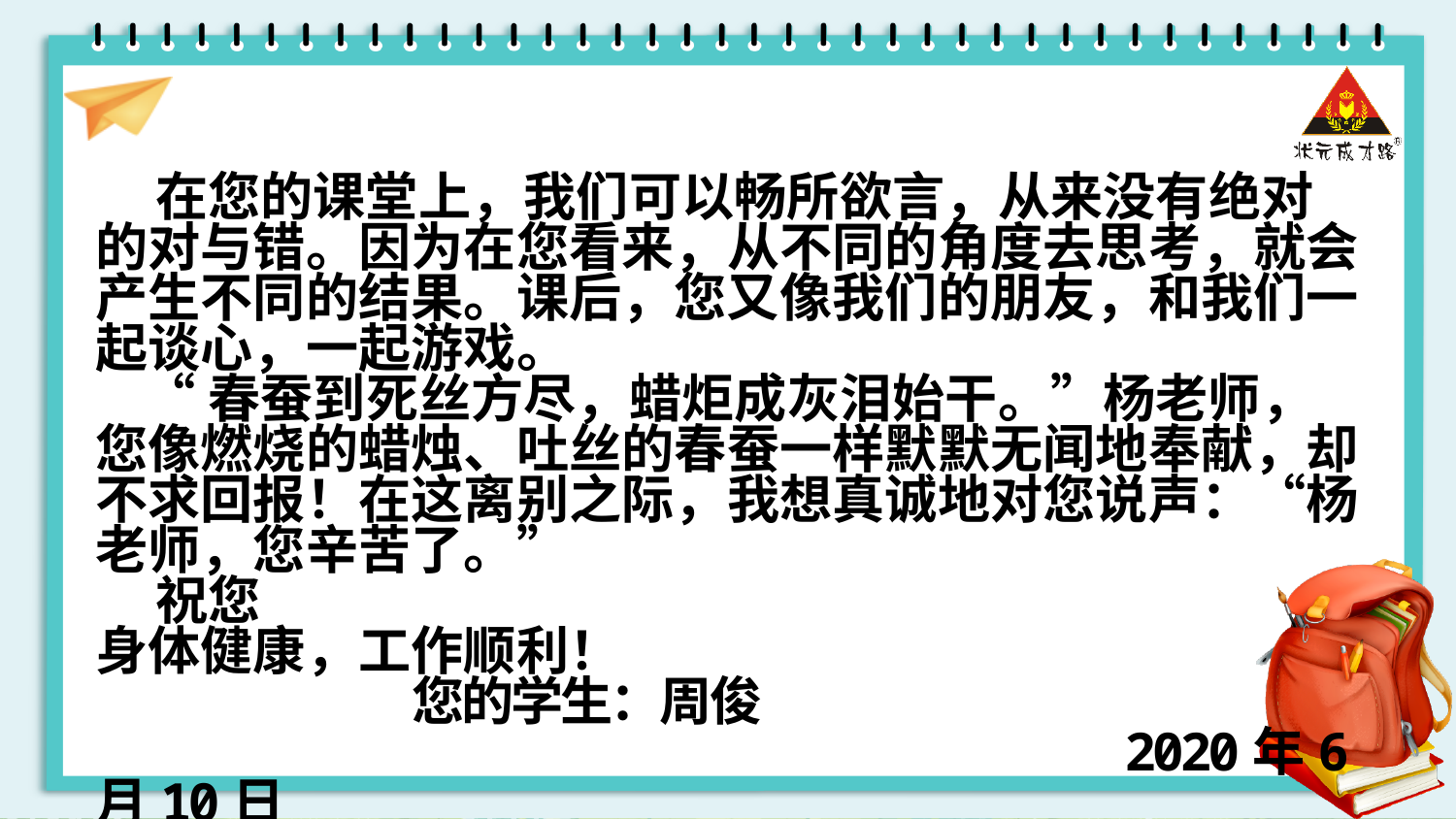

在您的课堂上，我们可以畅所欲言，从来没有绝对的对与错。因为在您看来，从不同的角度去思考，就会产生不同的结果。课后，您又像我们的朋友，和我们一起谈心，一起游戏。
    “春蚕到死丝方尽，蜡炬成灰泪始干。”杨老师，您像燃烧的蜡烛、吐丝的春蚕一样默默无闻地奉献，却不求回报！在这离别之际，我想真诚地对您说声：“杨老师，您辛苦了。”
    祝您
身体健康，工作顺利！
                                  您的学生：周俊
                                    2020年6月10日